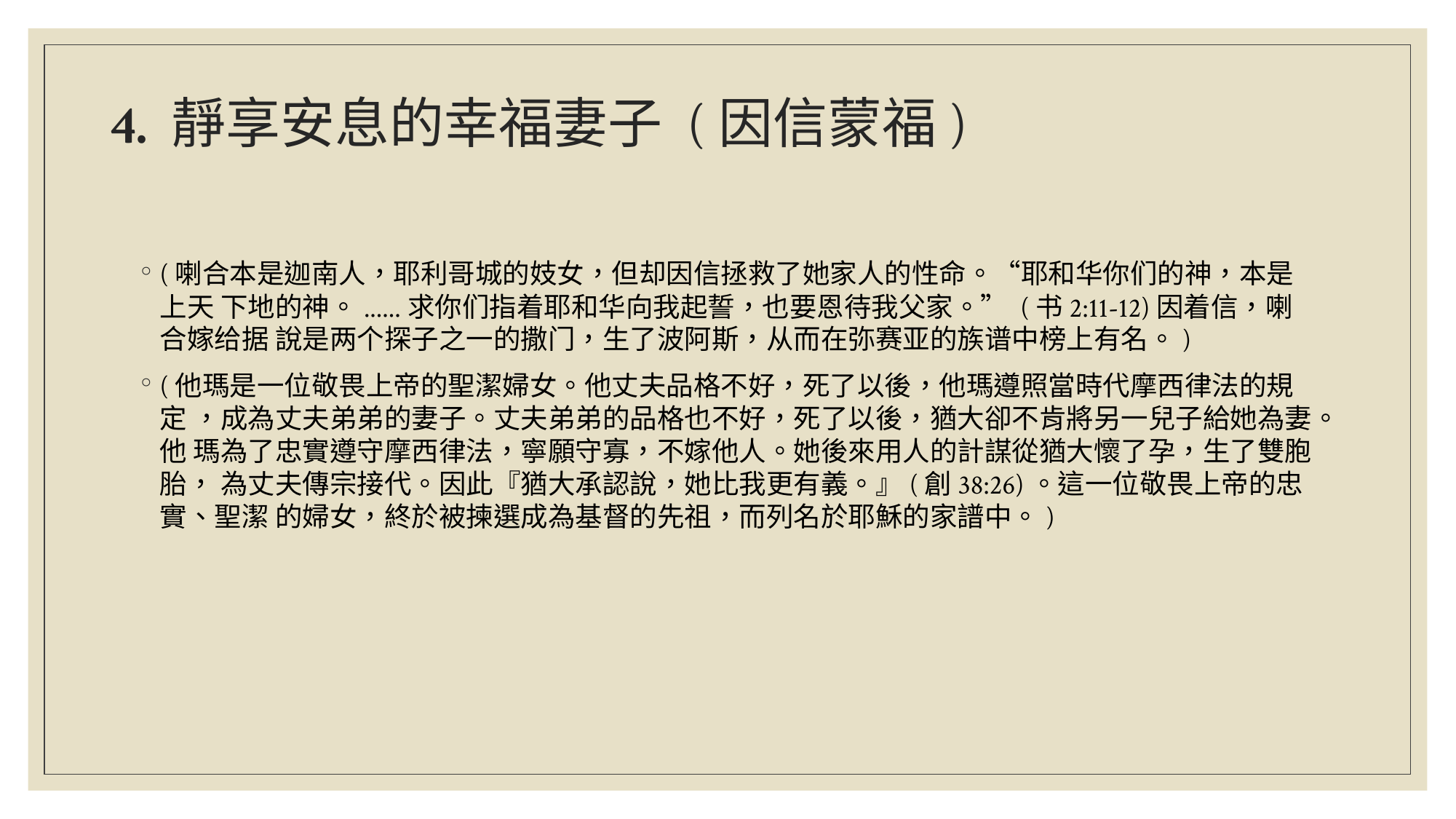

# 4. 靜享安息的幸福妻子 (因信蒙福)
(喇合本是迦南人，耶利哥城的妓女，但却因信拯救了她家人的性命。“耶和华你们的神，本是上天 下地的神。......求你们指着耶和华向我起誓，也要恩待我父家。” (书2:11-12)因着信，喇合嫁给据 說是两个探子之一的撒门，生了波阿斯，从而在弥赛亚的族谱中榜上有名。)
(他瑪是一位敬畏上帝的聖潔婦女。他丈夫品格不好，死了以後，他瑪遵照當時代摩西律法的規定 ，成為丈夫弟弟的妻子。丈夫弟弟的品格也不好，死了以後，猶大卻不肯將另一兒子給她為妻。他 瑪為了忠實遵守摩西律法，寧願守寡，不嫁他人。她後來用人的計謀從猶大懷了孕，生了雙胞胎， 為丈夫傳宗接代。因此『猶大承認說，她比我更有義。』(創38:26)。這一位敬畏上帝的忠實、聖潔 的婦女，終於被揀選成為基督的先祖，而列名於耶穌的家譜中。)